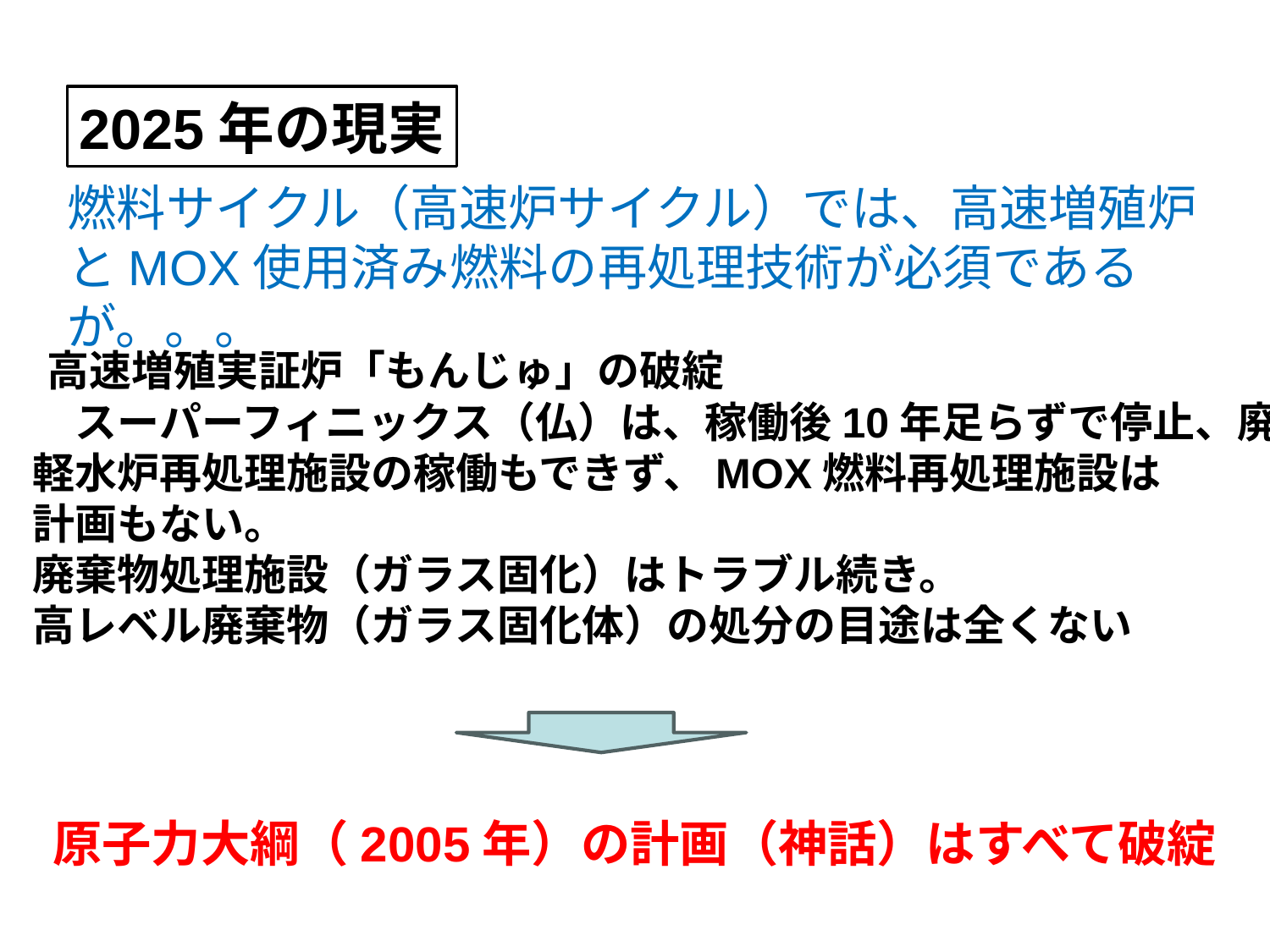

2025年の現実
燃料サイクル（高速炉サイクル）では、高速増殖炉とMOX使用済み燃料の再処理技術が必須であるが。。。
・　高速増殖実証炉「もんじゅ」の破綻
　　　スーパーフィニックス（仏）は、稼働後10年足らずで停止、廃炉
・　軽水炉再処理施設の稼働もできず、MOX燃料再処理施設は
　　計画もない。
・　廃棄物処理施設（ガラス固化）はトラブル続き。
・　高レベル廃棄物（ガラス固化体）の処分の目途は全くない

原子力大綱（2005年）の計画（神話）はすべて破綻